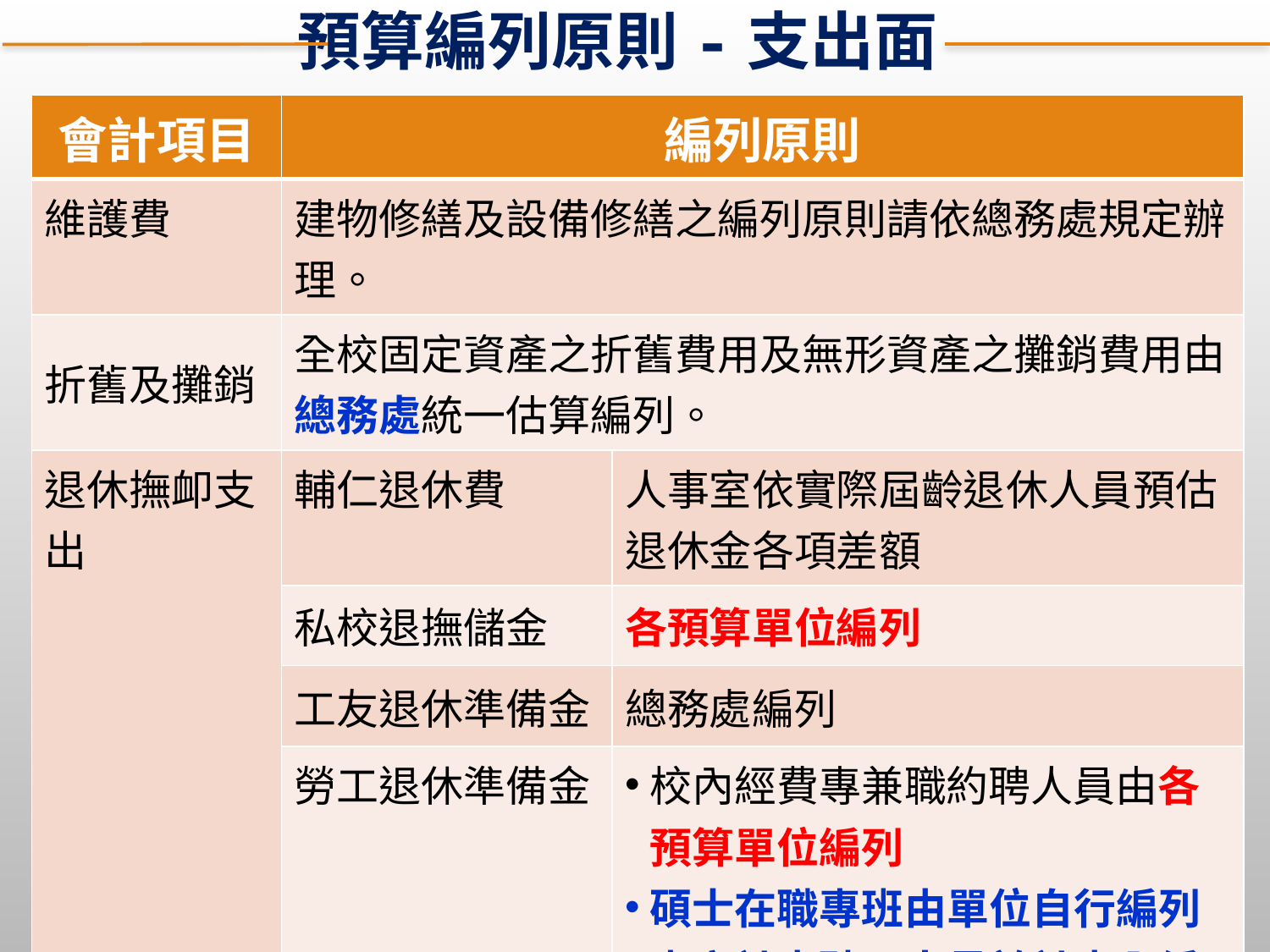

預算編列原則-支出面
| 會計項目 | 編列原則 |  |
| --- | --- | --- |
| 維護費 | 建物修繕及設備修繕之編列原則請依總務處規定辦理。 |  |
| 折舊及攤銷 | 全校固定資產之折舊費用及無形資產之攤銷費用由總務處統一估算編列。 |  |
| 退休撫卹支出 | 輔仁退休費 | 人事室依實際屆齡退休人員預估退休金各項差額 |
|  | 私校退撫儲金 | 各預算單位編列 |
|  | 工友退休準備金 | 總務處編列 |
|  | 勞工退休準備金 | 校內經費專兼職約聘人員由各預算單位編列 碩士在職專班由單位自行編列 專案計畫聘用人員於計畫內編列 |